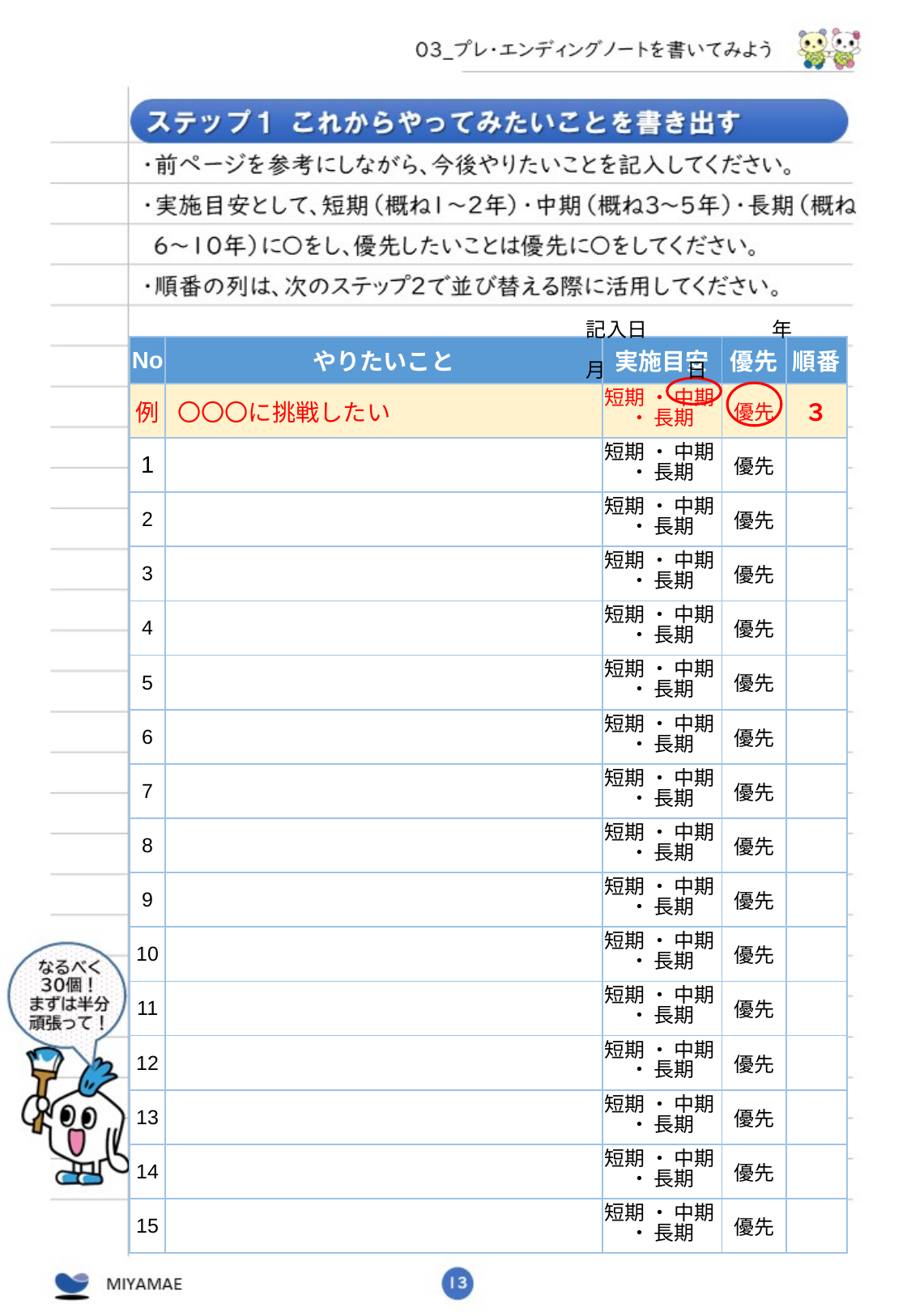

記入日　　　　　　年　　　　月　　　　日
| No | やりたいこと | 実施目安 | 優先 | 順番 |
| --- | --- | --- | --- | --- |
| 例 | 〇〇〇に挑戦したい | 短期 ・ 中期 ・ 長期 | 優先 | ３ |
| 1 |  | 短期 ・ 中期 ・ 長期 | 優先 |  |
| 2 |  | 短期 ・ 中期 ・ 長期 | 優先 |  |
| 3 |  | 短期 ・ 中期 ・ 長期 | 優先 |  |
| 4 |  | 短期 ・ 中期 ・ 長期 | 優先 |  |
| 5 |  | 短期 ・ 中期 ・ 長期 | 優先 |  |
| 6 |  | 短期 ・ 中期 ・ 長期 | 優先 |  |
| 7 |  | 短期 ・ 中期 ・ 長期 | 優先 |  |
| 8 |  | 短期 ・ 中期 ・ 長期 | 優先 |  |
| 9 |  | 短期 ・ 中期 ・ 長期 | 優先 |  |
| 10 |  | 短期 ・ 中期 ・ 長期 | 優先 |  |
| 11 |  | 短期 ・ 中期 ・ 長期 | 優先 |  |
| 12 |  | 短期 ・ 中期 ・ 長期 | 優先 |  |
| 13 |  | 短期 ・ 中期 ・ 長期 | 優先 |  |
| 14 |  | 短期 ・ 中期 ・ 長期 | 優先 |  |
| 15 |  | 短期 ・ 中期 ・ 長期 | 優先 |  |